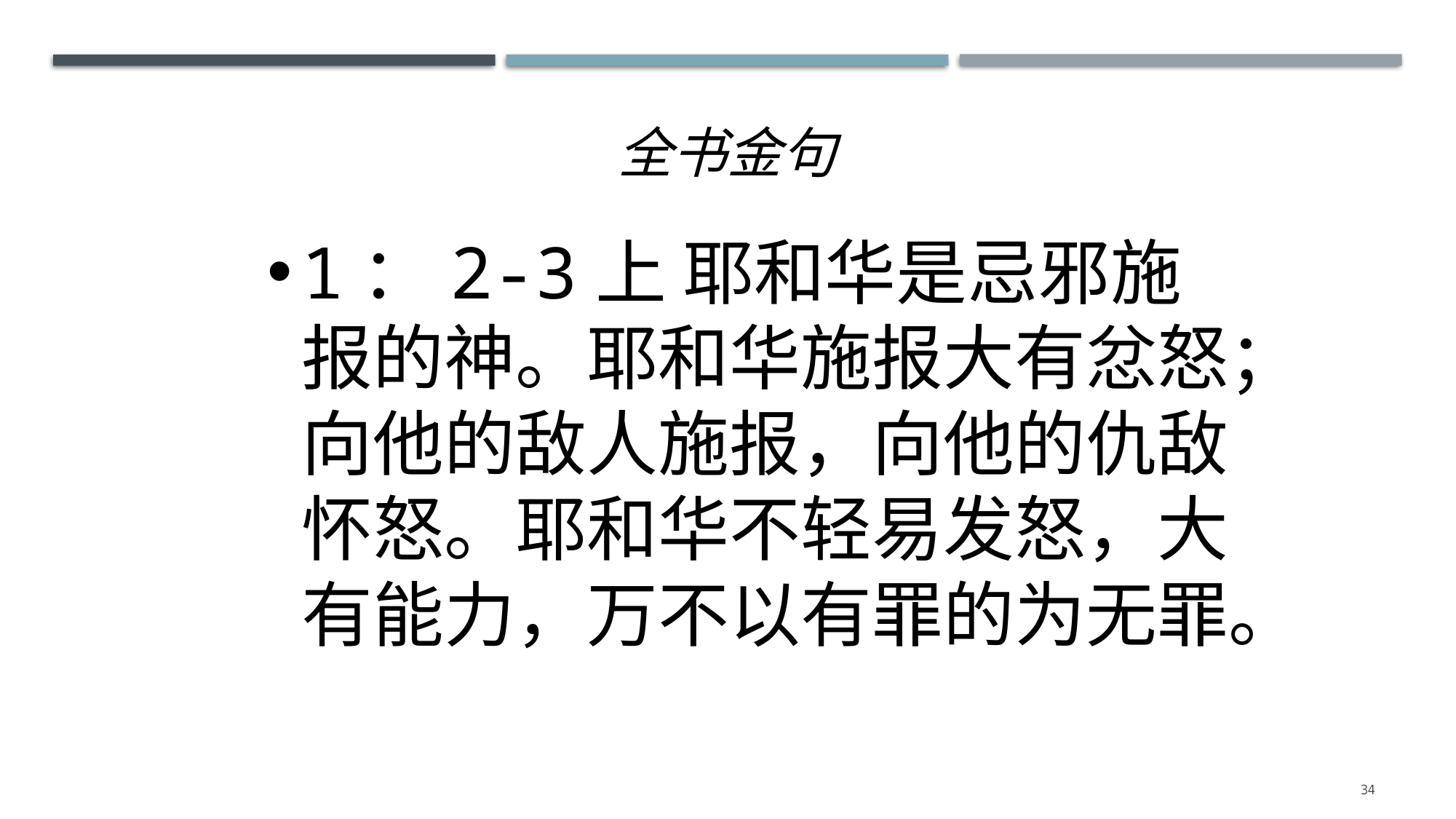

全书金句

1：2-3上 耶和华是忌邪施报的神。耶和华施报大有忿怒；向他的敌人施报，向他的仇敌怀怒。耶和华不轻易发怒，大有能力，万不以有罪的为无罪。
34